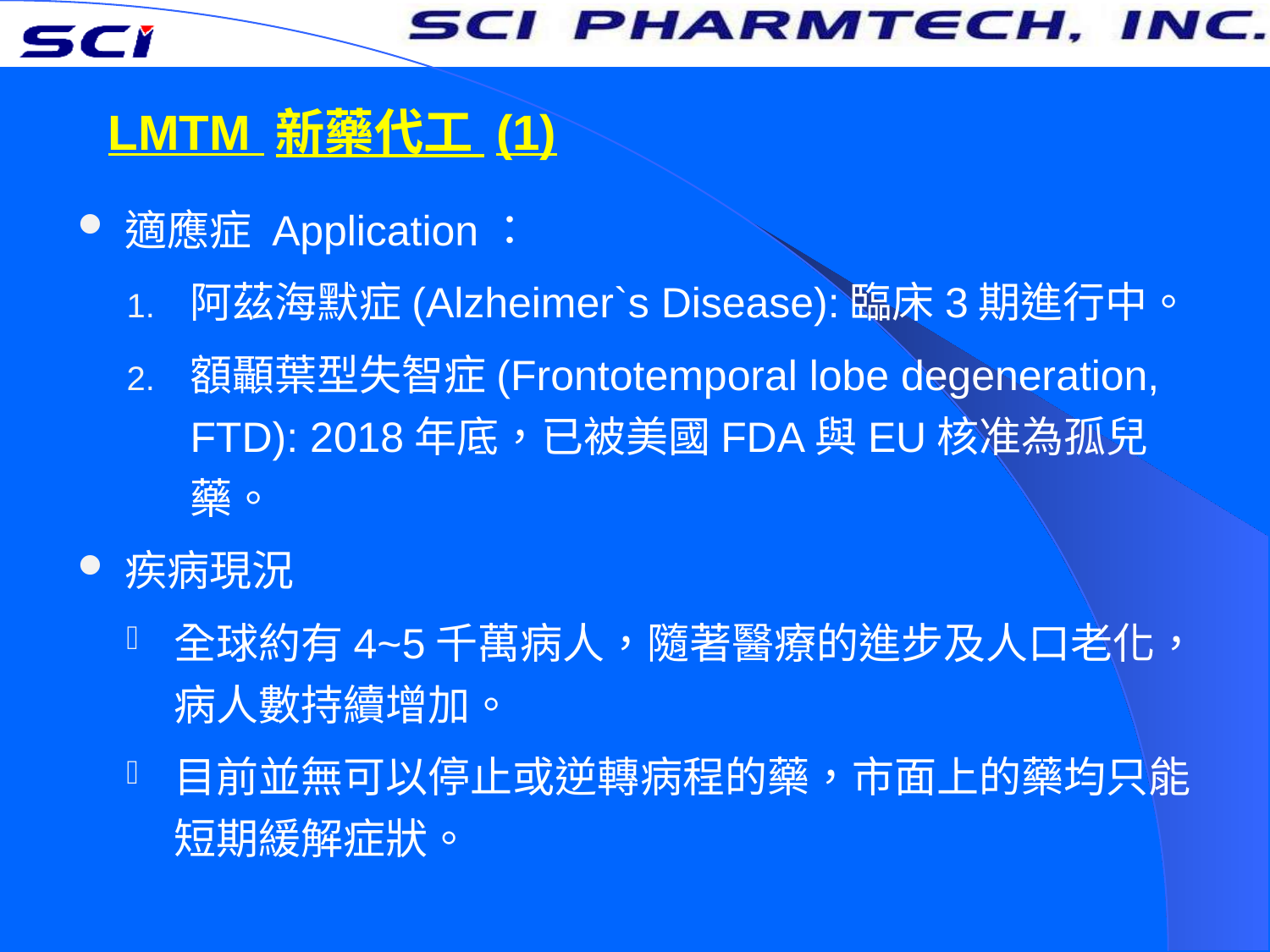

# LMTM 新藥代工 (1)
適應症 Application：
阿茲海默症(Alzheimer`s Disease):臨床3期進行中。
額顳葉型失智症(Frontotemporal lobe degeneration, FTD): 2018年底，已被美國FDA與EU核准為孤兒藥。
疾病現況
全球約有4~5千萬病人，隨著醫療的進步及人口老化，病人數持續增加。
目前並無可以停止或逆轉病程的藥，市面上的藥均只能短期緩解症狀。